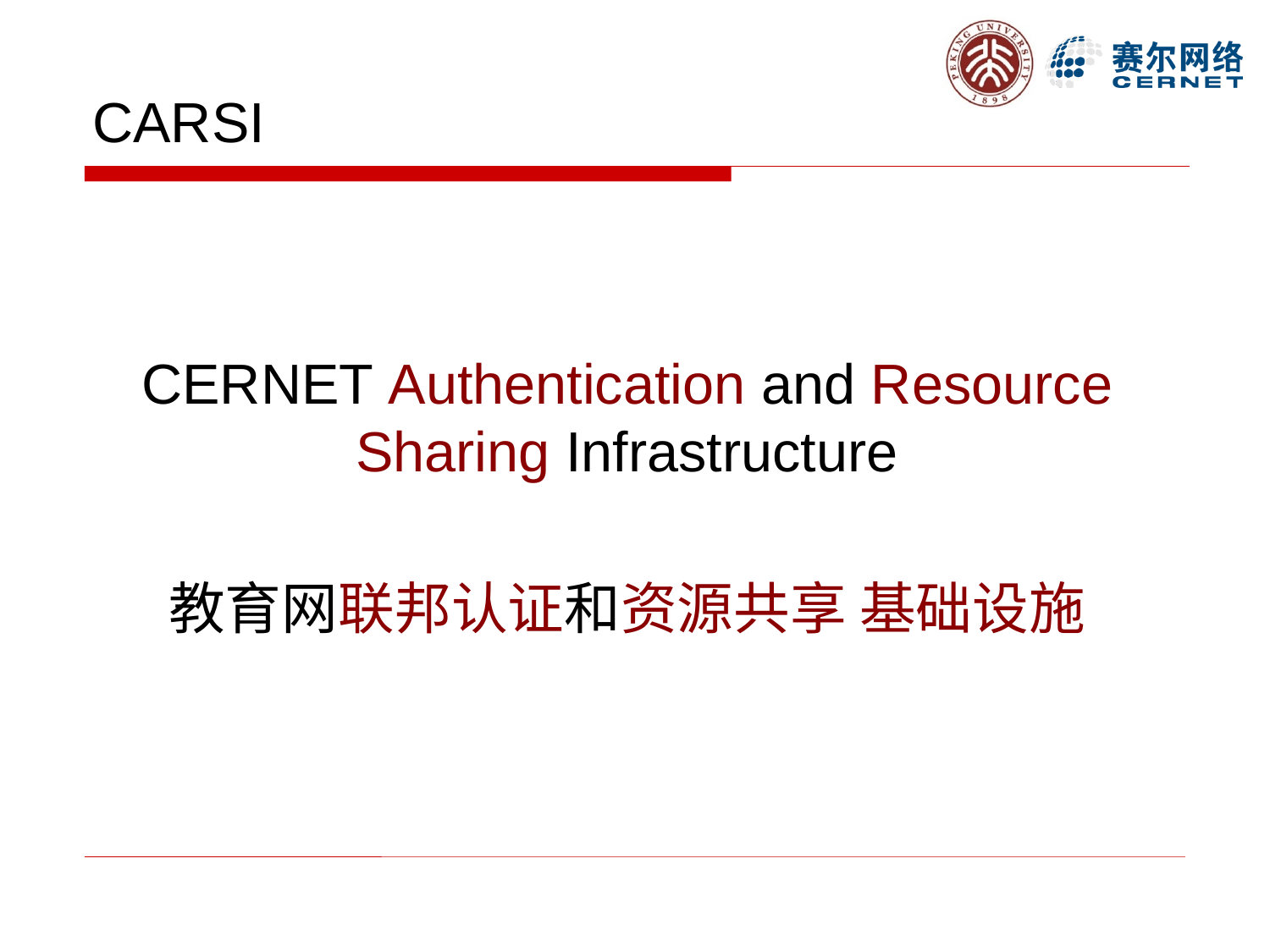

# CARSI
CERNET Authentication and Resource Sharing Infrastructure

教育网联邦认证和资源共享 基础设施

2